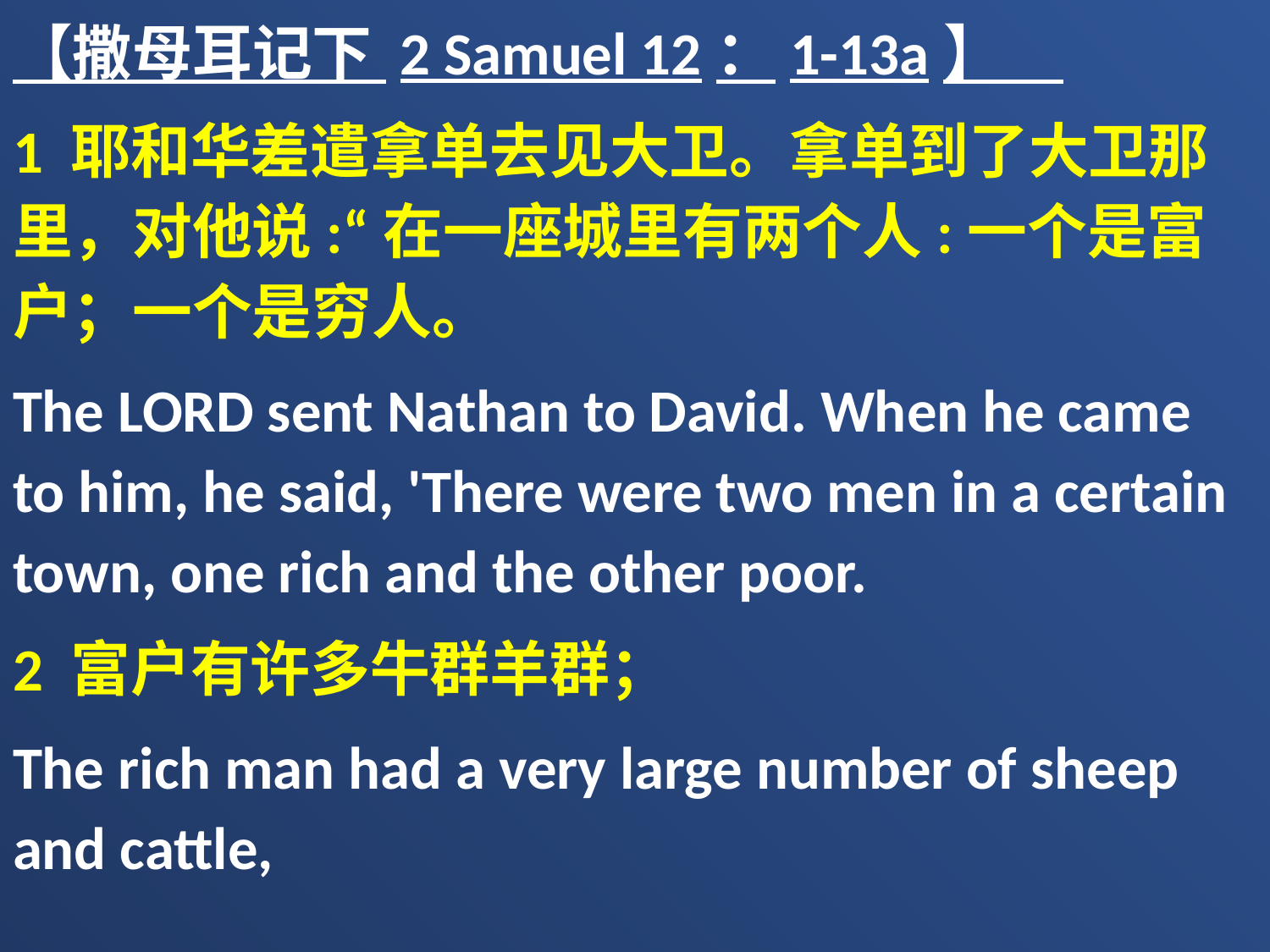

【撒母耳记下 2 Samuel 12：1-13a】
1 耶和华差遣拿单去见大卫。拿单到了大卫那里，对他说:“在一座城里有两个人:一个是富户；一个是穷人。
The LORD sent Nathan to David. When he came to him, he said, 'There were two men in a certain town, one rich and the other poor.
2 富户有许多牛群羊群；
The rich man had a very large number of sheep and cattle,